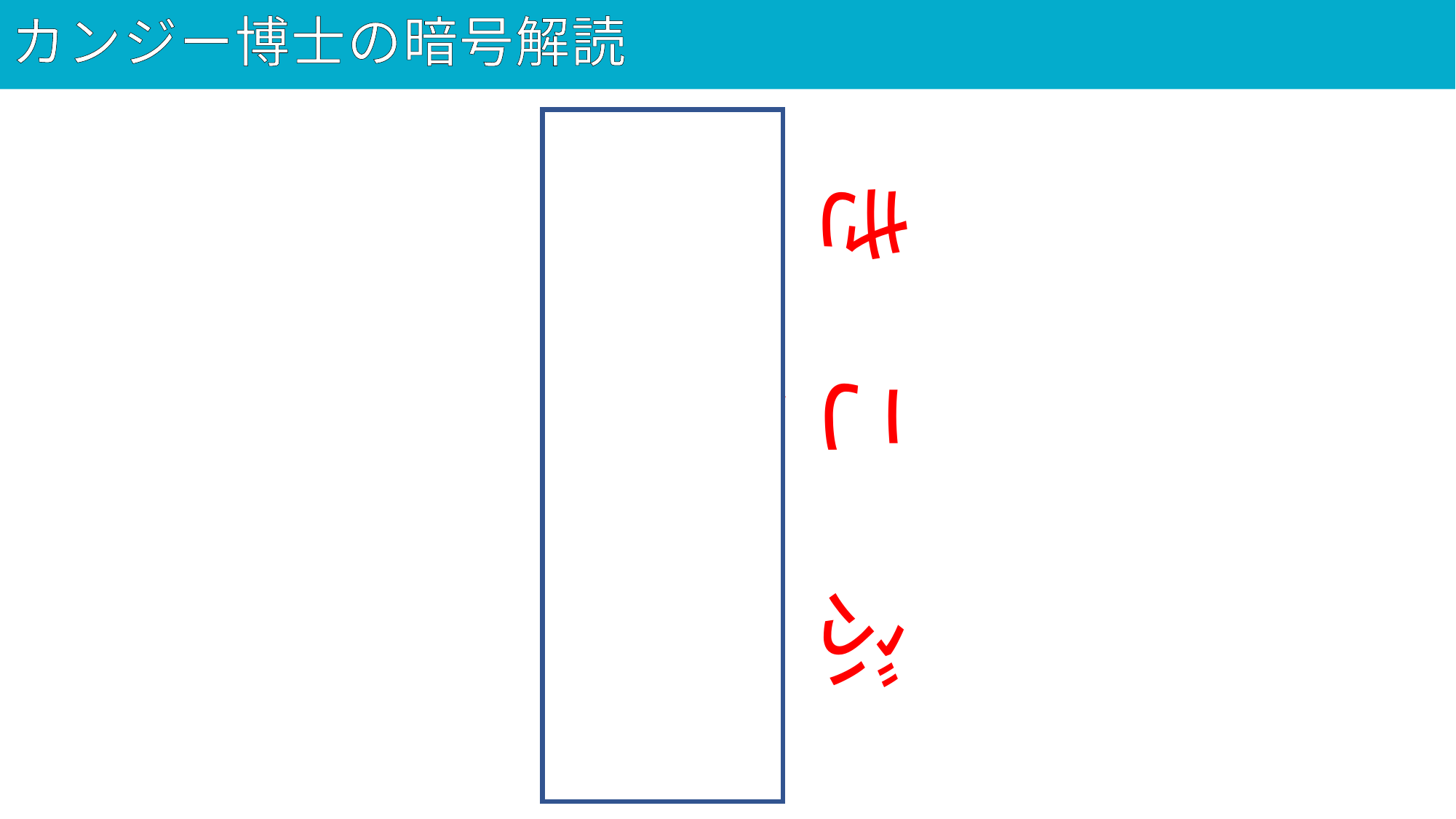

# カンジー博士の暗号解読
47
紀行文

き
こう
ぶん